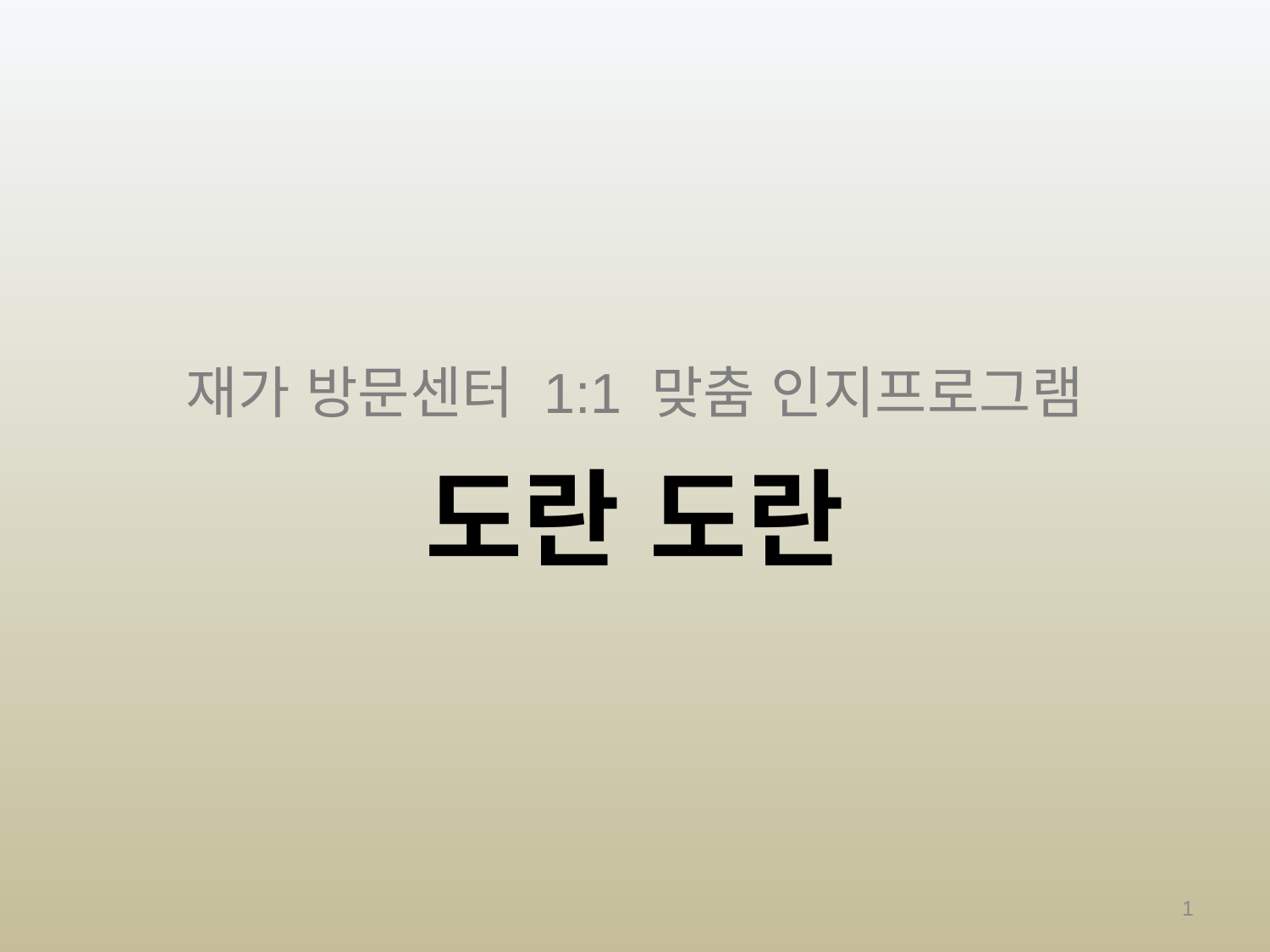

# 재가 방문센터 1:1 맞춤 인지프로그램
도란 도란
1